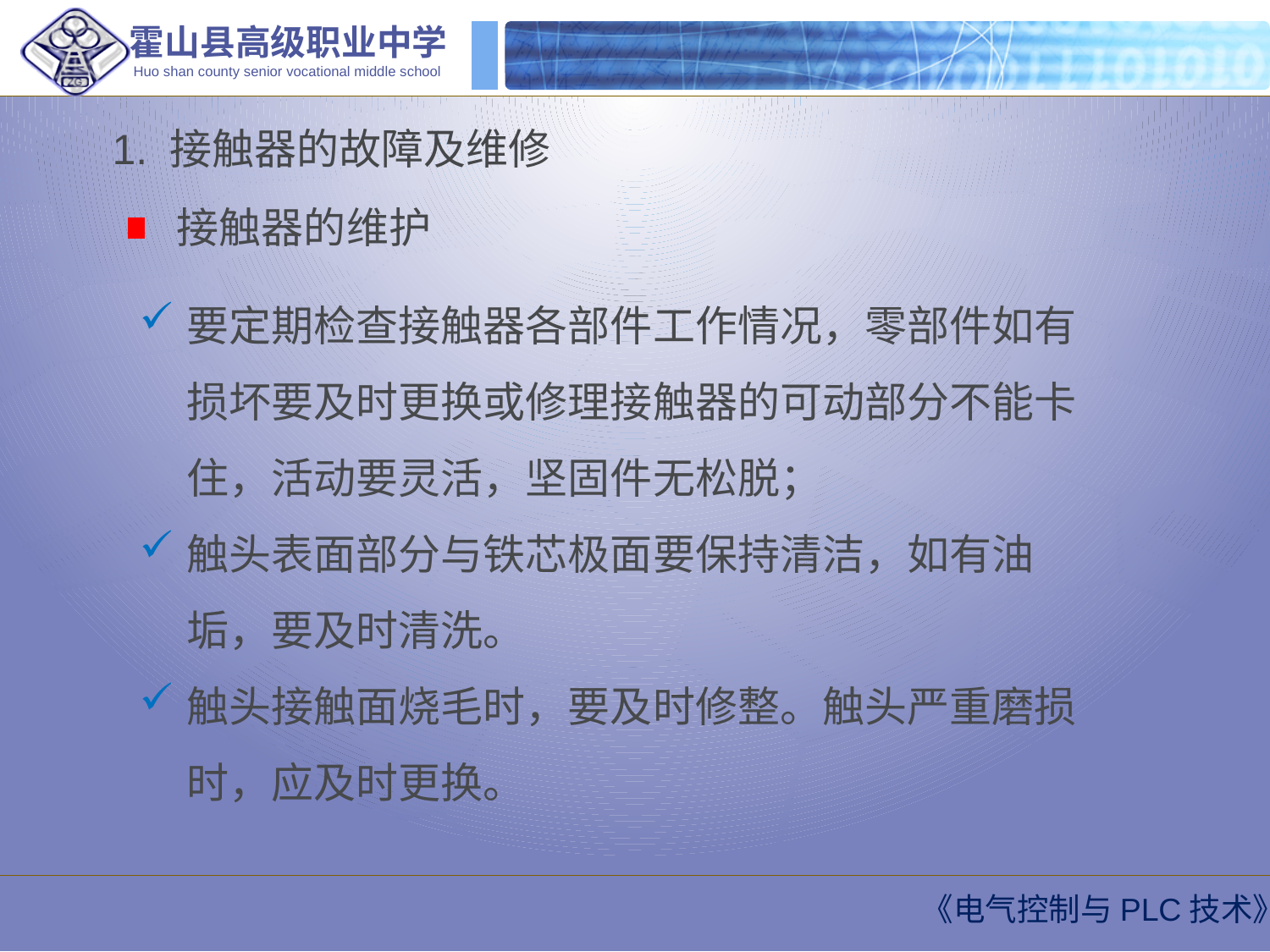

1. 接触器的故障及维修
接触器的维护

要定期检查接触器各部件工作情况，零部件如有损坏要及时更换或修理接触器的可动部分不能卡住，活动要灵活，坚固件无松脱；
触头表面部分与铁芯极面要保持清洁，如有油垢，要及时清洗。
触头接触面烧毛时，要及时修整。触头严重磨损时，应及时更换。